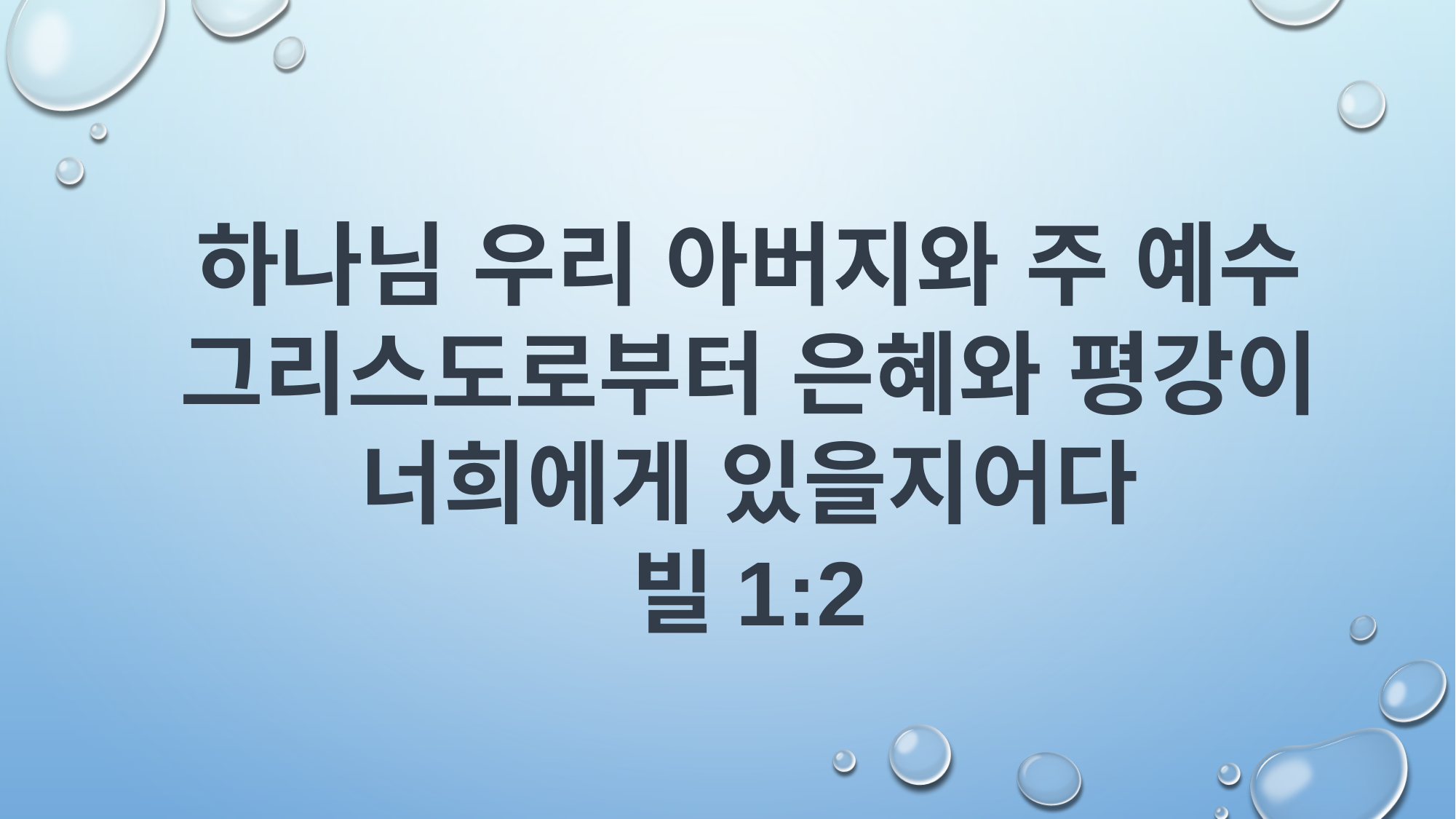

하나님 우리 아버지와 주 예수 그리스도로부터 은혜와 평강이 너희에게 있을지어다
빌1:2